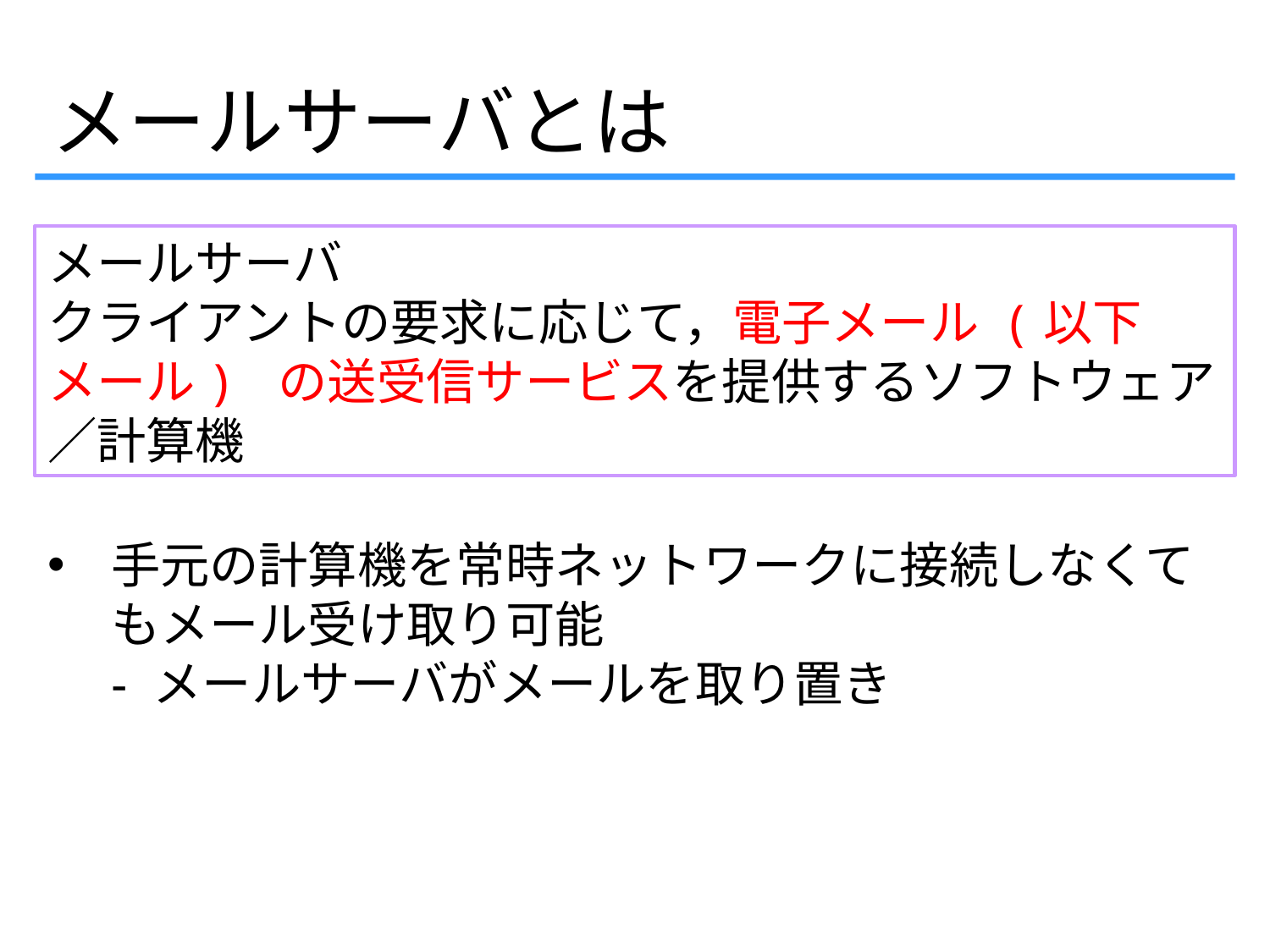

メールサーバとは

メールサーバ
クライアントの要求に応じて，電子メール (以下メール) の送受信サービスを提供するソフトウェア／計算機
手元の計算機を常時ネットワークに接続しなくてもメール受け取り可能
- メールサーバがメールを取り置き